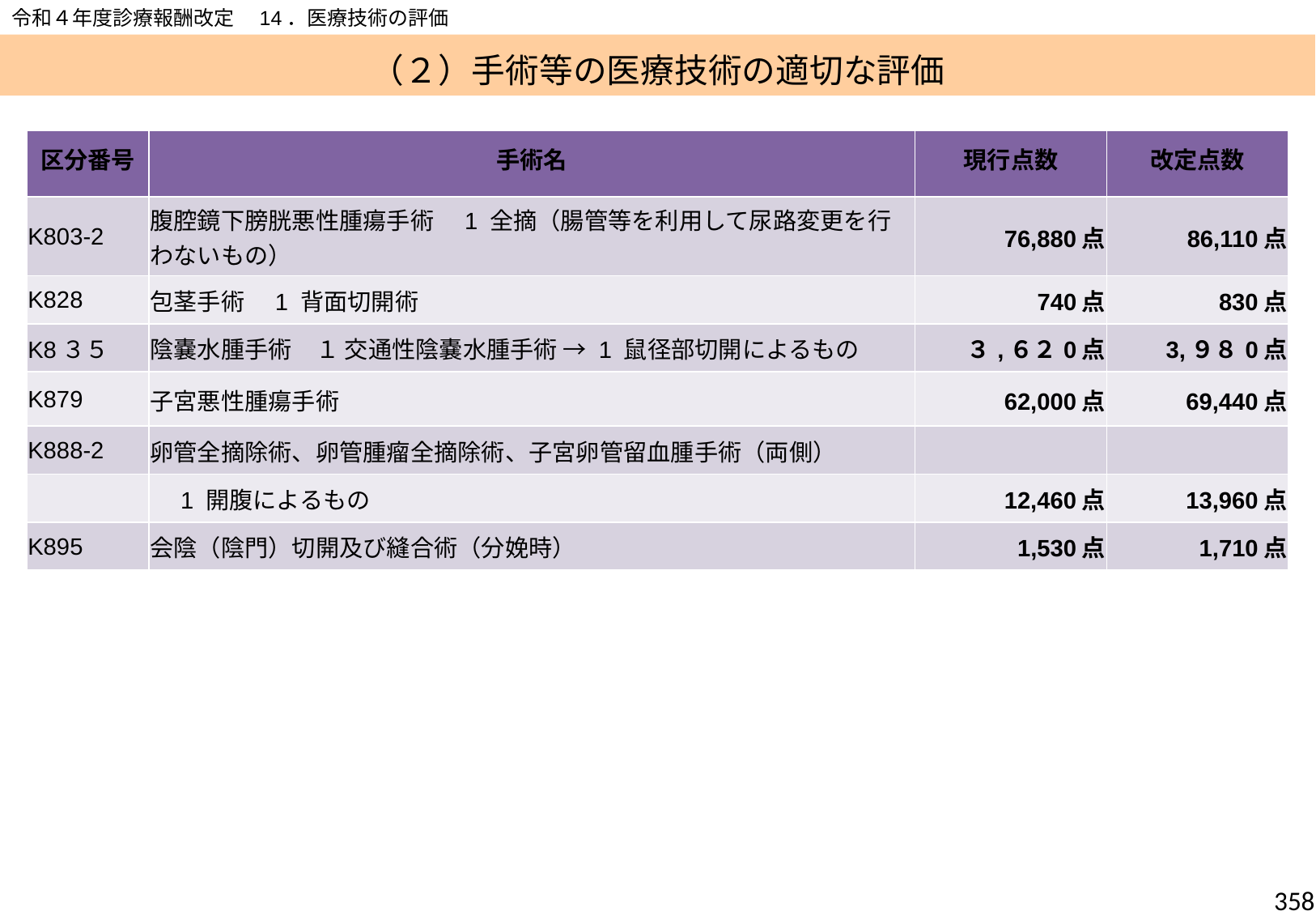

令和４年度診療報酬改定　14．医療技術の評価

（２）手術等の医療技術の適切な評価
| 区分番号 | 手術名 | 現行点数 | 改定点数 |
| --- | --- | --- | --- |
| K803-2 | 腹腔鏡下膀胱悪性腫瘍手術　1 全摘（腸管等を利用して尿路変更を行わないもの） | 76,880点 | 86,110点 |
| K828 | 包茎手術　1 背面切開術 | 740点 | 830点 |
| K8３５ | 陰嚢水腫手術　１ 交通性陰嚢水腫手術 → 1 鼠径部切開によるもの | ３,６２0点 | 3,９８0点 |
| K879 | 子宮悪性腫瘍手術 | 62,000点 | 69,440点 |
| K888-2 | 卵管全摘除術、卵管腫瘤全摘除術、子宮卵管留血腫手術（両側） |  |  |
|  | 1 開腹によるもの | 12,460点 | 13,960点 |
| K895 | 会陰（陰門）切開及び縫合術（分娩時） | 1,530点 | 1,710点 |
358